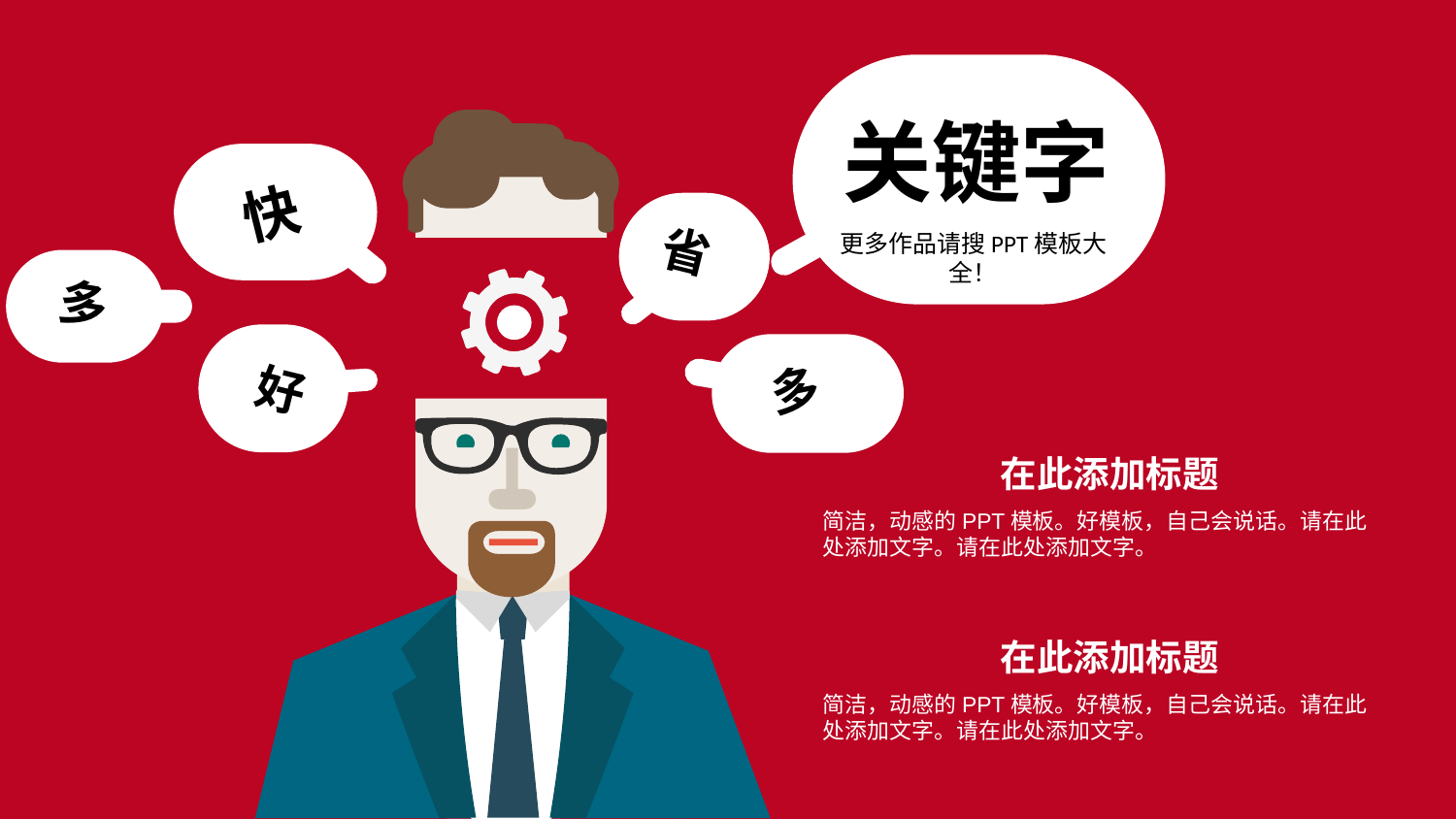

关键字
更多作品请搜PPT模板大全！

快

省

多

多
好

在此添加标题
简洁，动感的PPT模板。好模板，自己会说话。请在此处添加文字。请在此处添加文字。

在此添加标题
简洁，动感的PPT模板。好模板，自己会说话。请在此处添加文字。请在此处添加文字。